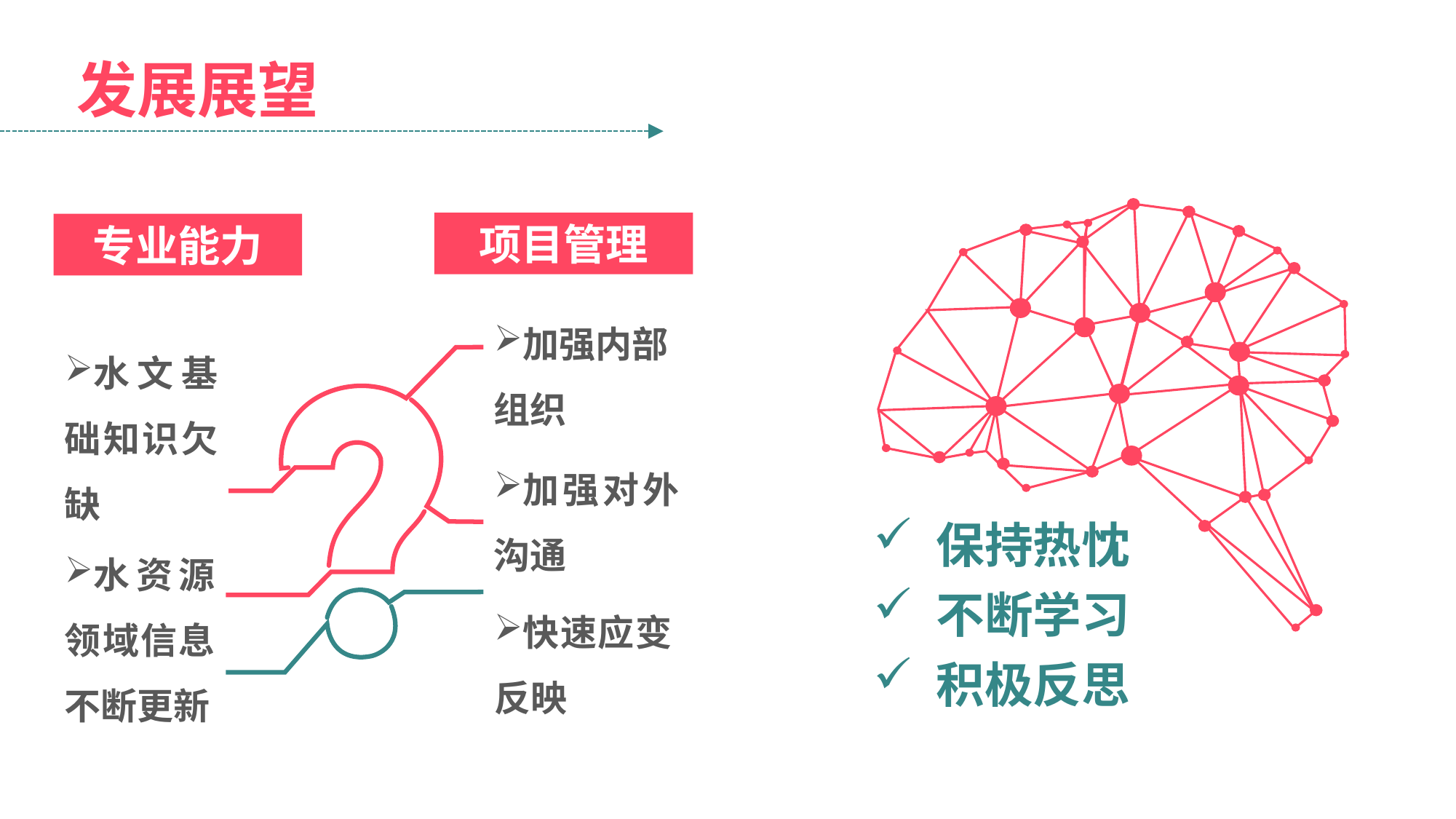

发展展望

项目管理
专业能力
加强内部组织
水文基础知识欠缺

加强对外沟通
水资源领域信息不断更新
快速应变反映
 保持热忱
 不断学习
 积极反思